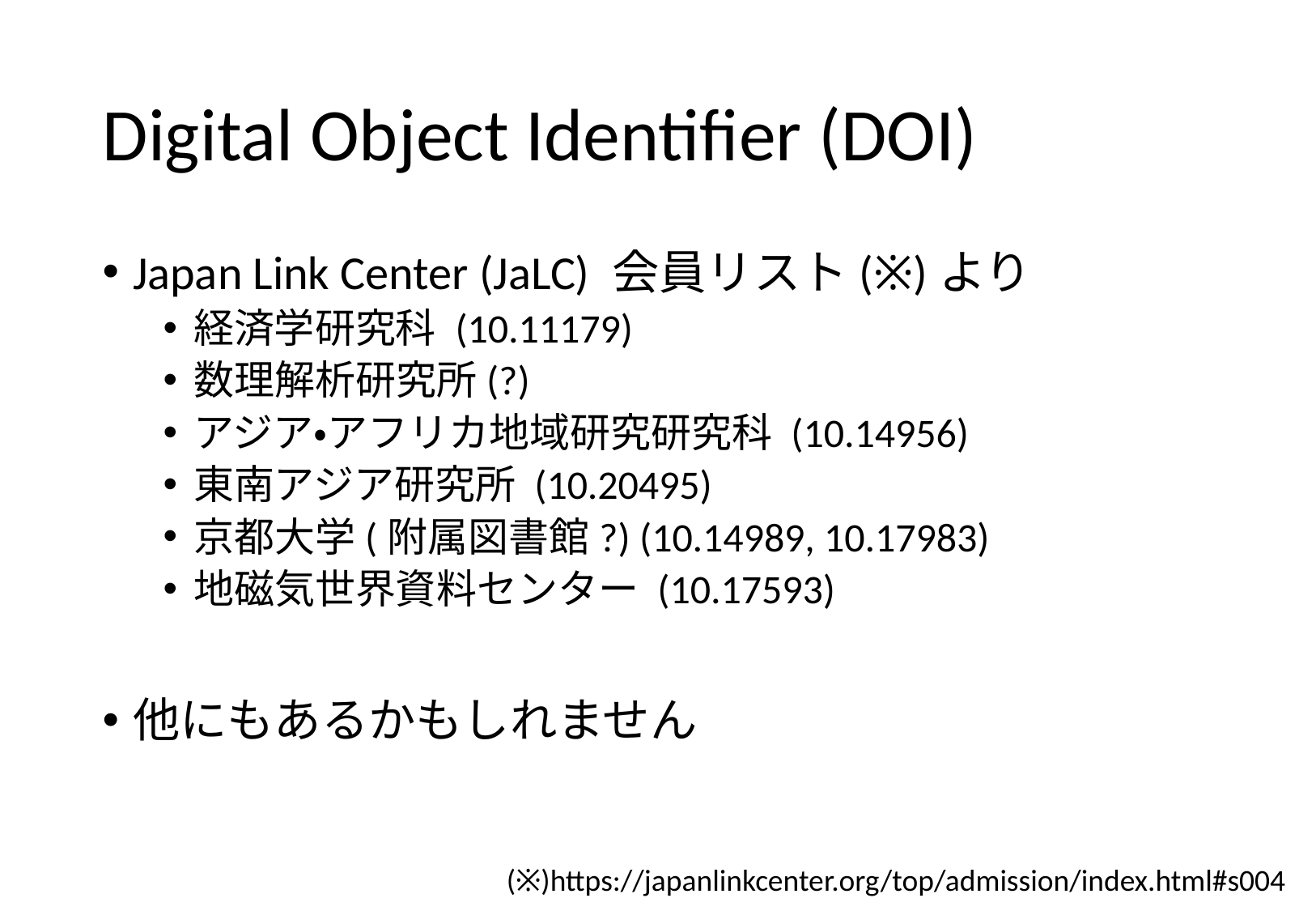

# Digital Object Identifier (DOI)
Japan Link Center (JaLC) 会員リスト(※)より
経済学研究科 (10.11179)
数理解析研究所(?)
アジア・アフリカ地域研究研究科 (10.14956)
東南アジア研究所 (10.20495)
京都大学(附属図書館?) (10.14989, 10.17983)
地磁気世界資料センター (10.17593)

他にもあるかもしれません

(※)https://japanlinkcenter.org/top/admission/index.html#s004